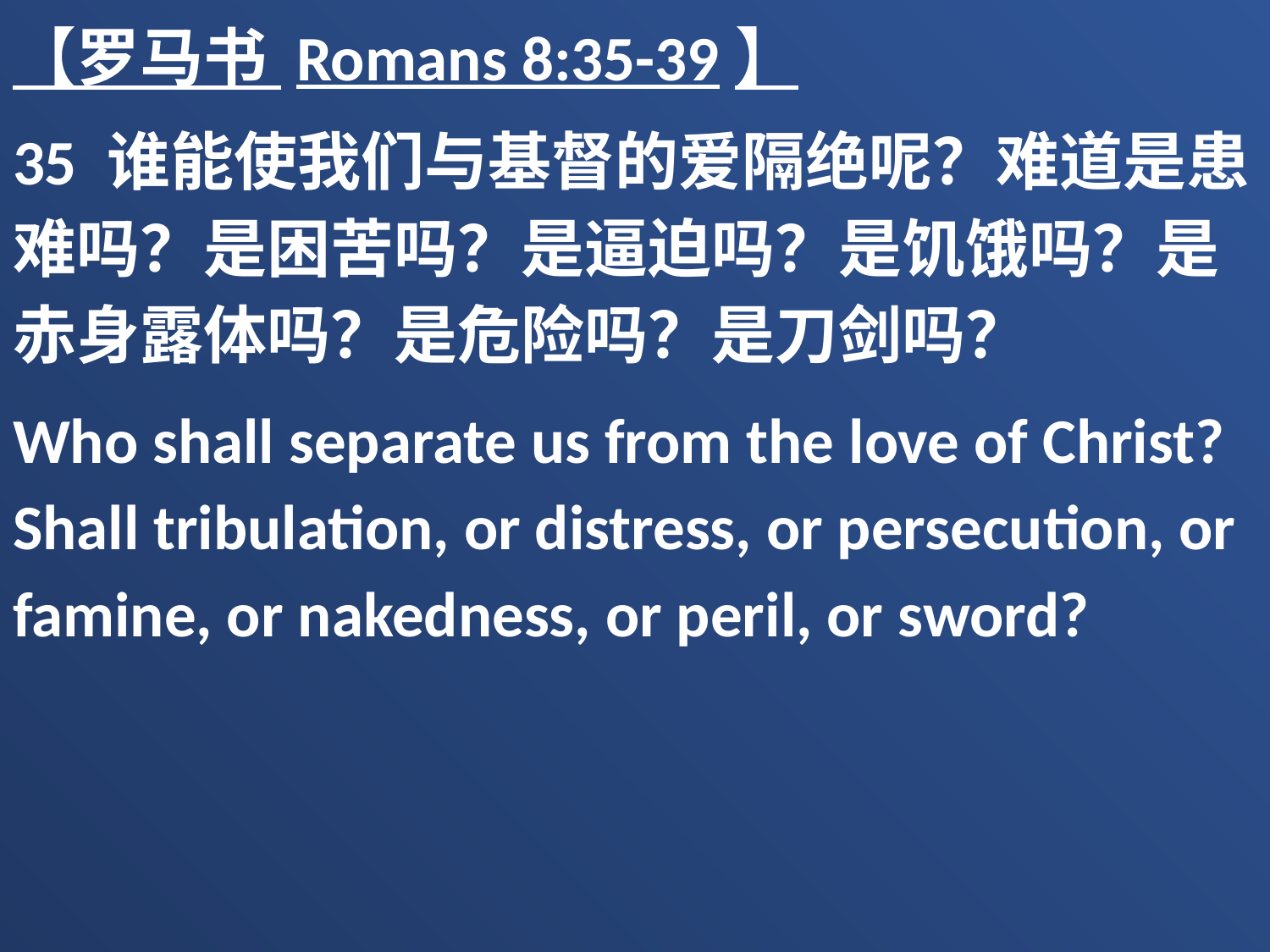

【罗马书 Romans 8:35-39】
35 谁能使我们与基督的爱隔绝呢？难道是患难吗？是困苦吗？是逼迫吗？是饥饿吗？是赤身露体吗？是危险吗？是刀剑吗？
Who shall separate us from the love of Christ? Shall tribulation, or distress, or persecution, or famine, or nakedness, or peril, or sword?